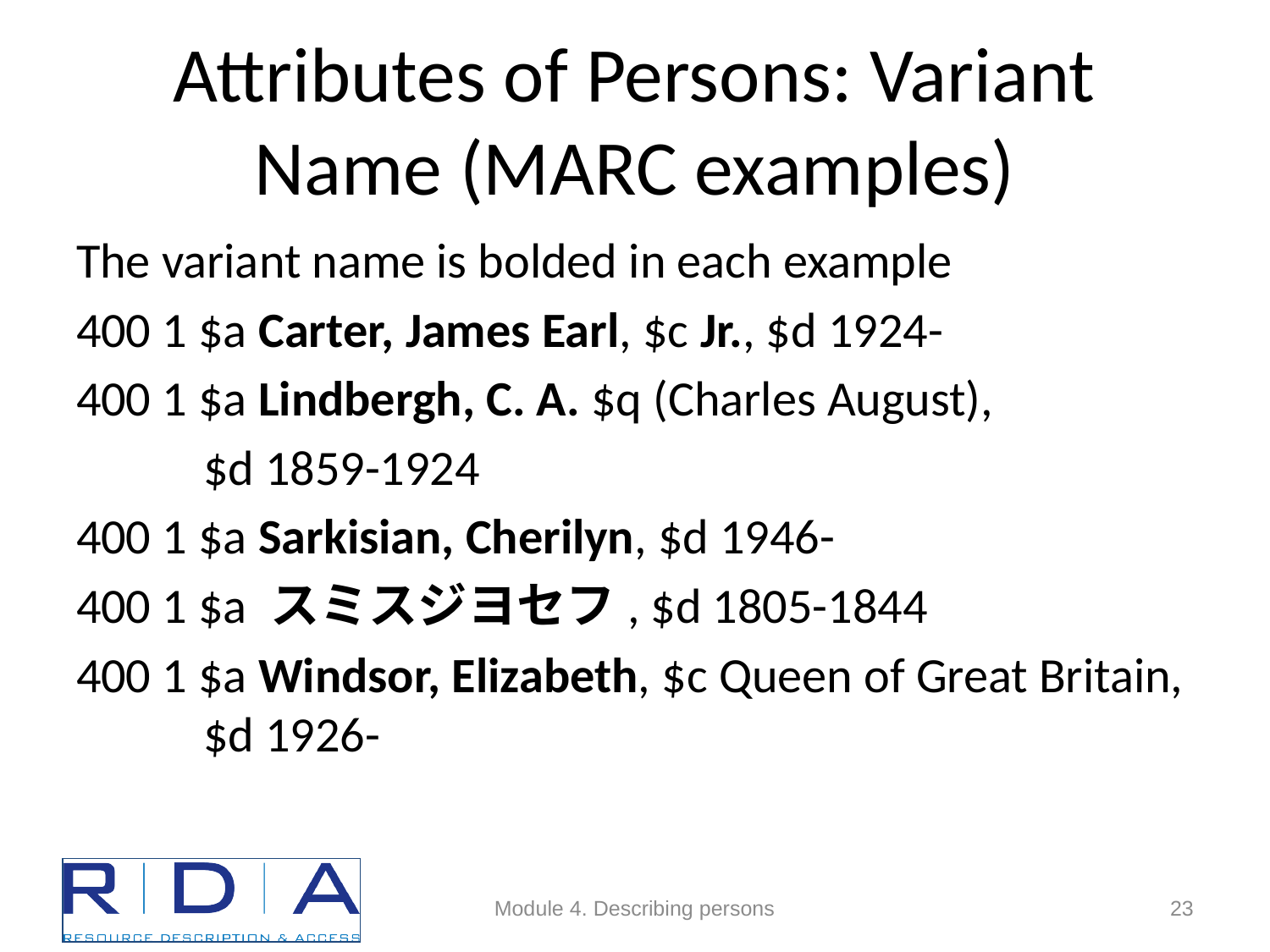

# Attributes of Persons: Variant Name (MARC examples)
The variant name is bolded in each example
400 1 $a Carter, James Earl, $c Jr., $d 1924-
400 1 $a Lindbergh, C. A. $q (Charles August),
	$d 1859-1924
400 1 $a Sarkisian, Cherilyn, $d 1946-
400 1 $a スミスジヨセフ, $d 1805-1844
400 1 $a Windsor, Elizabeth, $c Queen of Great Britain, 	$d 1926-
Module 4. Describing persons
23